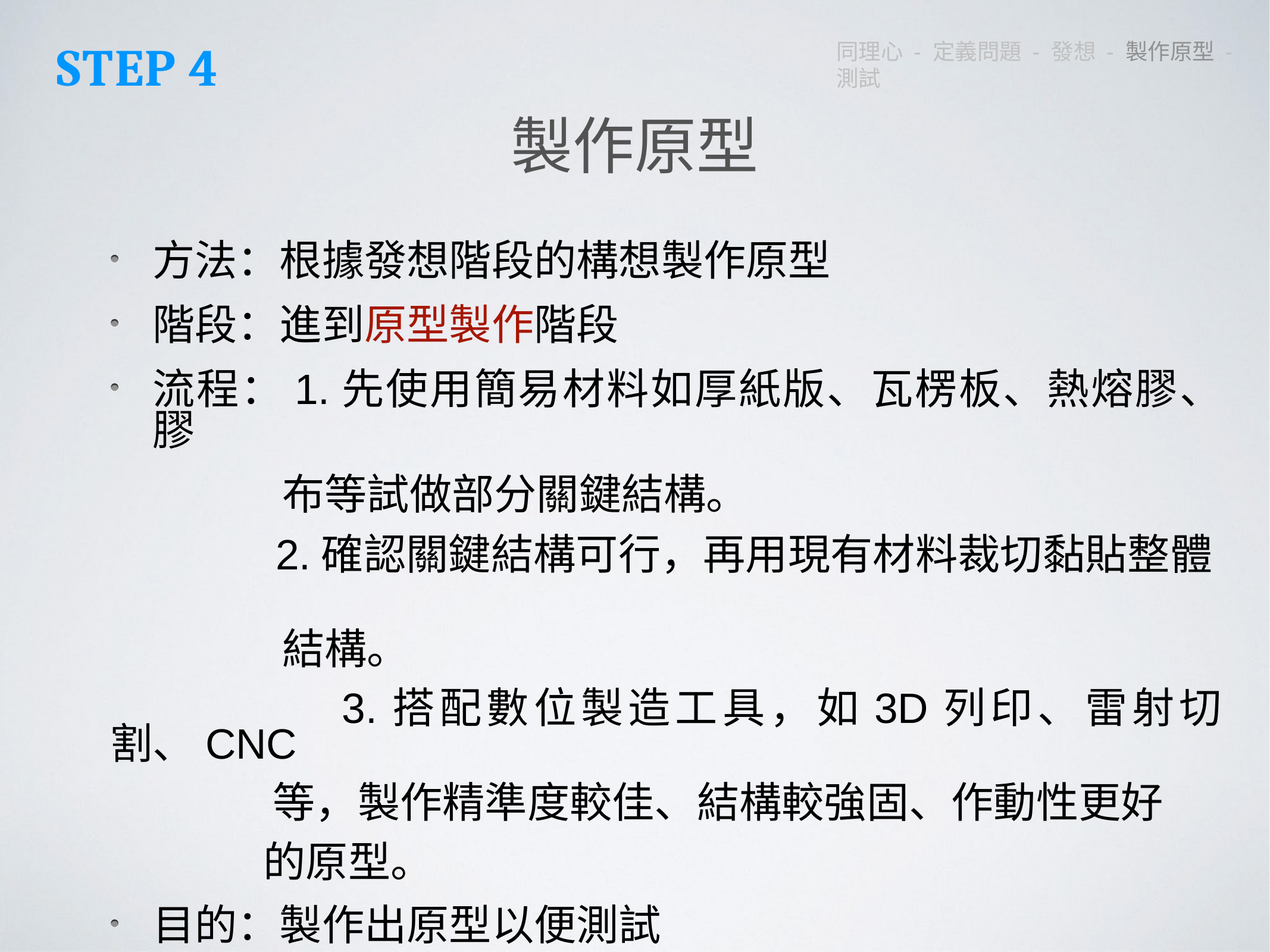

STEP 4
同理心 - 定義問題 - 發想 - 製作原型 - 測試
製作原型
方法：根據發想階段的構想製作原型
階段：進到原型製作階段
流程：1.先使用簡易材料如厚紙版、瓦楞板、熱熔膠、膠
                 布等試做部分關鍵結構。
              2.確認關鍵結構可行，再用現有材料裁切黏貼整體
                 結構。
              3.搭配數位製造工具，如3D列印、雷射切割、CNC
                等，製作精準度較佳、結構較強固、作動性更好
               的原型。
目的：製作出原型以便測試